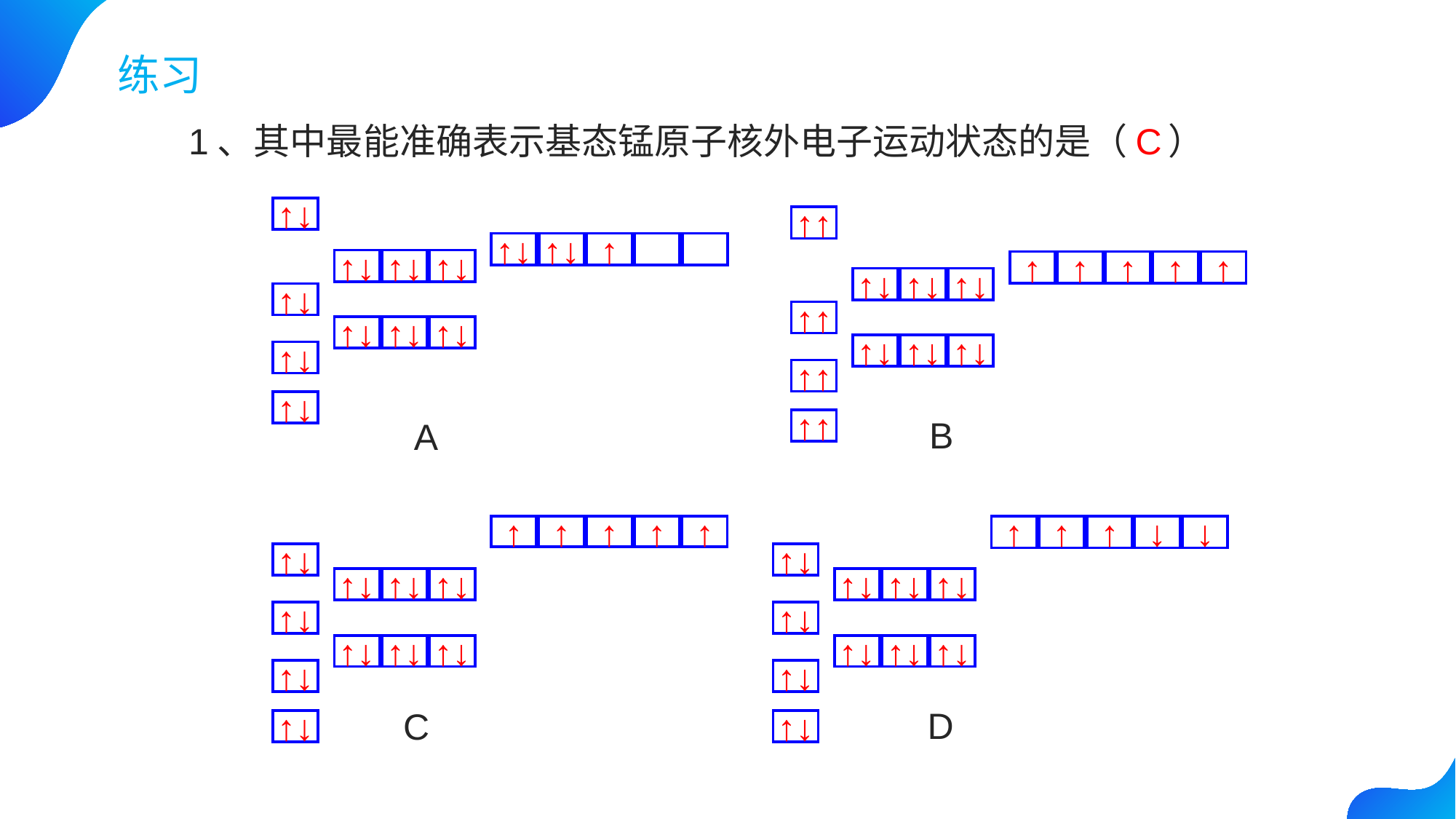

练习
C
1、其中最能准确表示基态锰原子核外电子运动状态的是（     ）
↑↓
↑↑
↑↓
↑↓
↑

↑↓
↑↓
↑↓
↑
↑
↑
↑
↑
↑↓
↑↓
↑↓
↑↓
↑↑
↑↓
↑↓
↑↓
↑↓
↑↓
↑↓
↑↓
↑↑
↑↓
B
A
↑↑
↑
↑
↑
↑
↑
↑
↑
↑
↓
↓
↑↓
↑↓
↑↓
↑↓
↑↓
↑↓
↑↓
↑↓
↑↓
↑↓
↑↓
↑↓
↑↓
↑↓
↑↓
↑↓
↑↓
↑↓
↑↓
↑↓
D
C